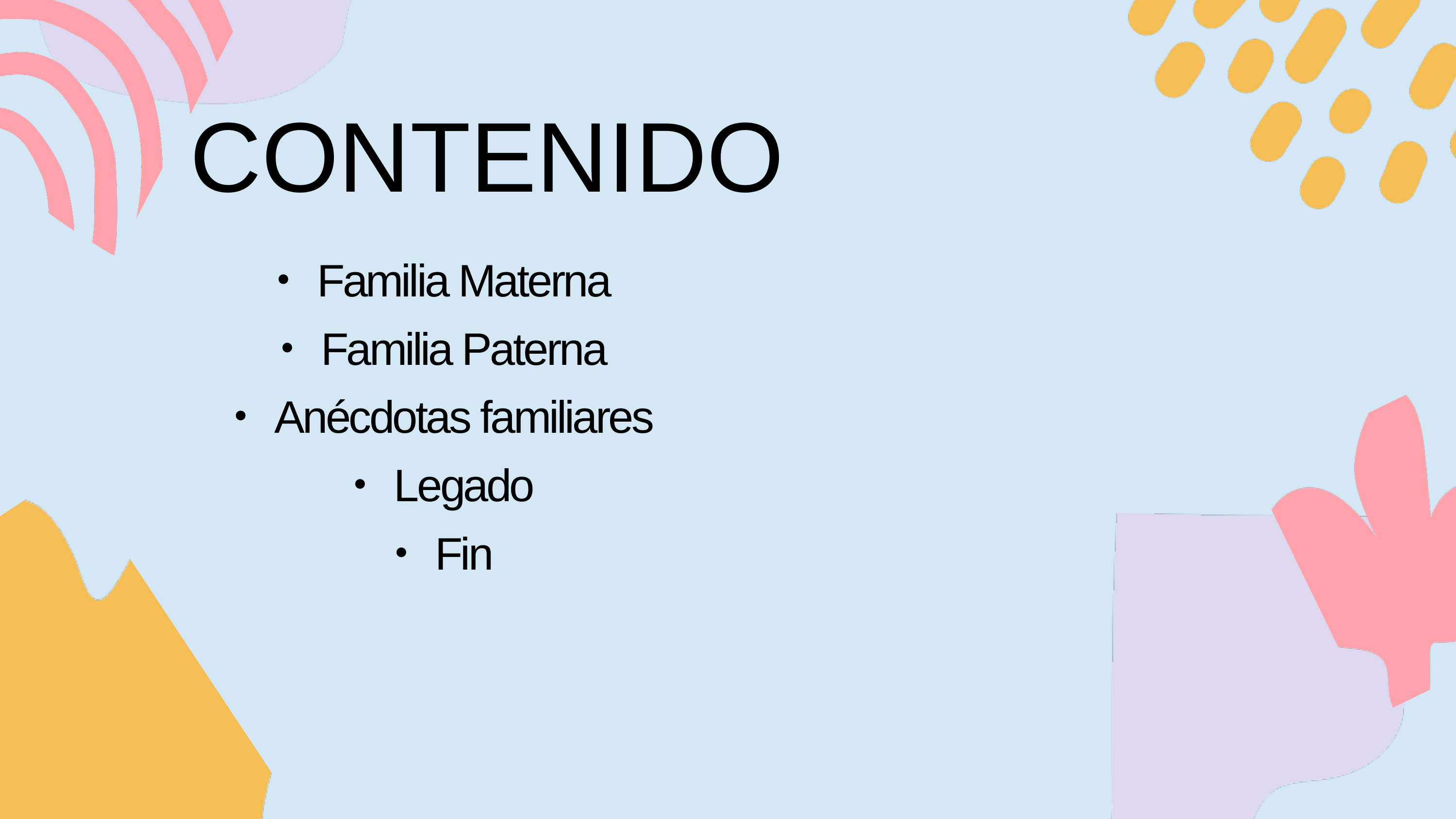

CONTENIDO
・Familia Materna
・Familia Paterna
・Anécdotas familiares
・Legado
・Fin